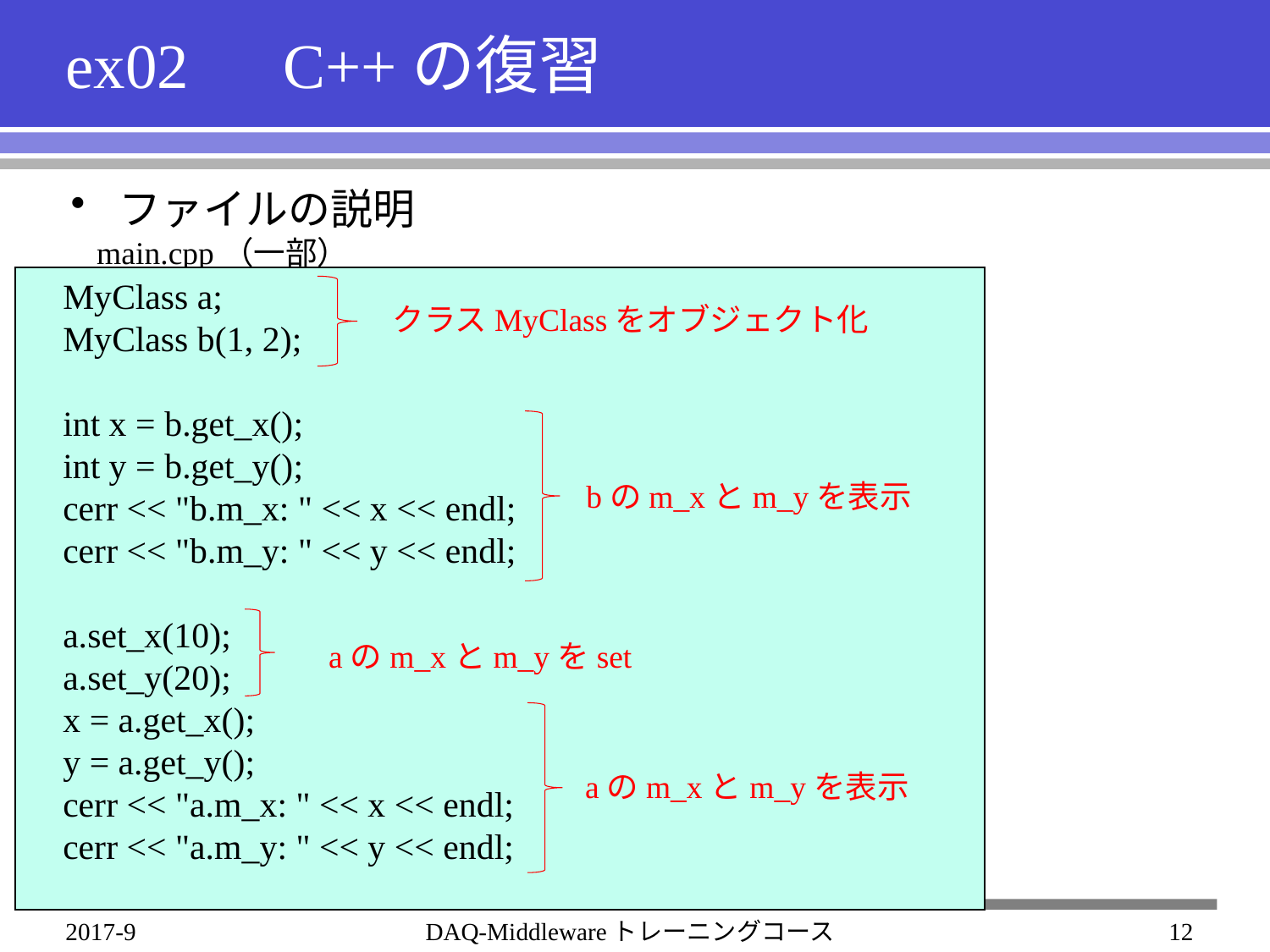

# ex02　C++の復習
ファイルの説明

main.cpp（一部）
    MyClass a;
    MyClass b(1, 2);

    int x = b.get_x();
    int y = b.get_y();
    cerr << "b.m_x: " << x << endl;
    cerr << "b.m_y: " << y << endl;

    a.set_x(10);
    a.set_y(20);
    x = a.get_x();
    y = a.get_y();
    cerr << "a.m_x: " << x << endl;
    cerr << "a.m_y: " << y << endl;

クラスMyClassをオブジェクト化

bのm_xとm_yを表示

aのm_xとm_yをset

aのm_xとm_yを表示
2017-9
DAQ-Middlewareトレーニングコース
12